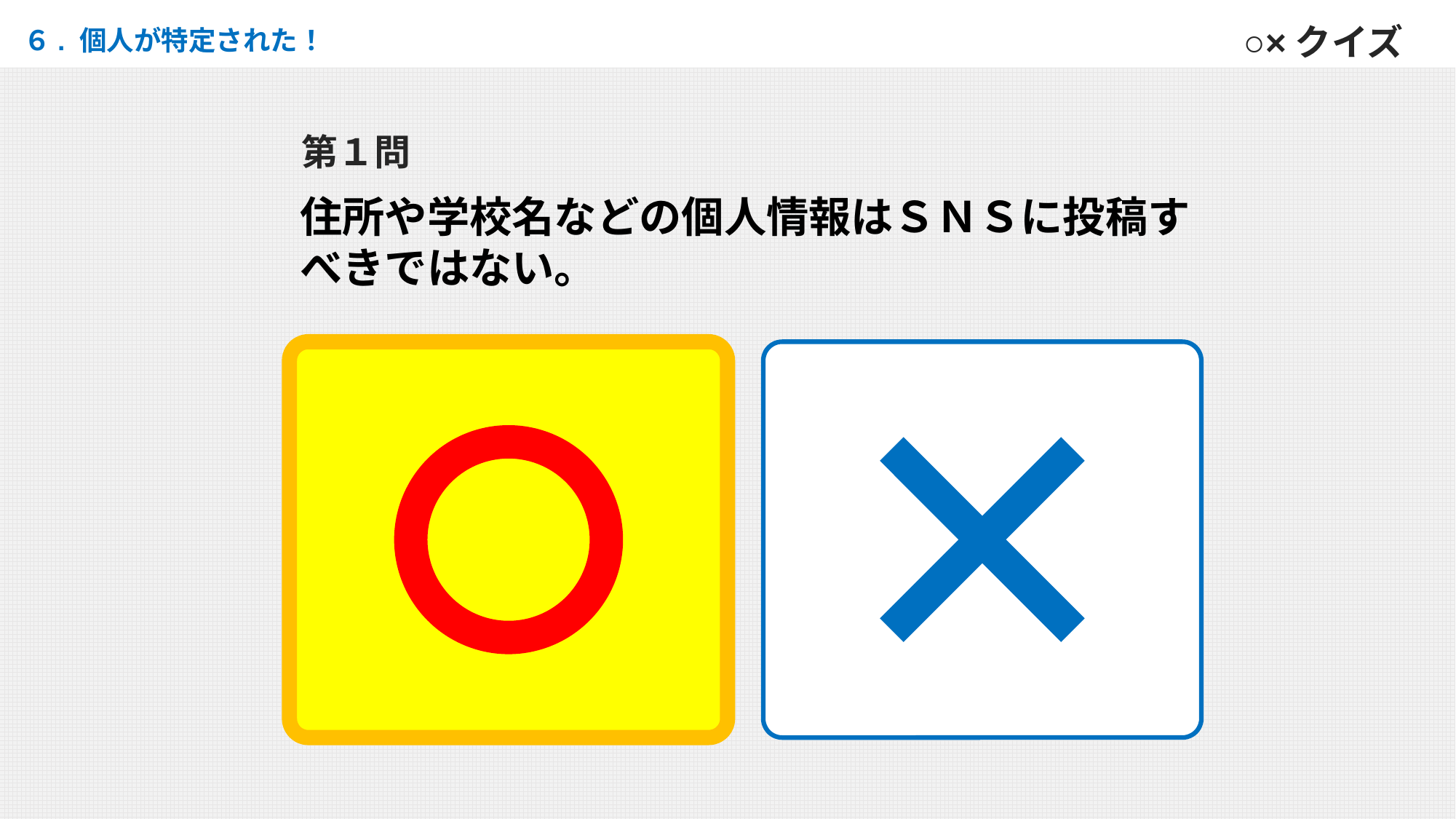

○×クイズ
６. 個人が特定された！
第１問
住所や学校名などの個人情報はＳＮＳに投稿すべきではない。